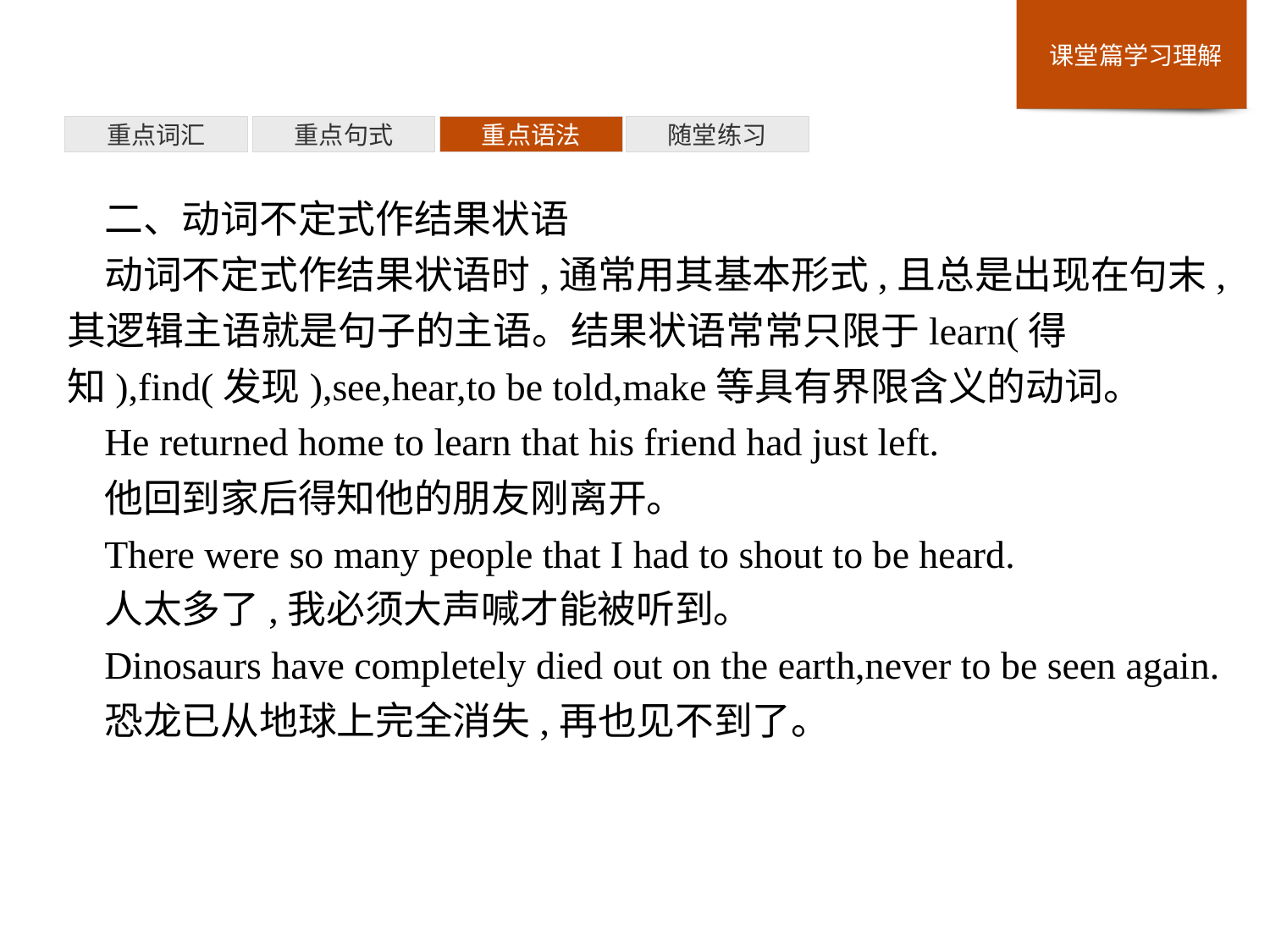

重点词汇
重点句式
重点语法
随堂练习
二、动词不定式作结果状语
动词不定式作结果状语时,通常用其基本形式,且总是出现在句末,其逻辑主语就是句子的主语。结果状语常常只限于learn(得知),find(发现),see,hear,to be told,make等具有界限含义的动词。
He returned home to learn that his friend had just left.
他回到家后得知他的朋友刚离开。
There were so many people that I had to shout to be heard.
人太多了,我必须大声喊才能被听到。
Dinosaurs have completely died out on the earth,never to be seen again.
恐龙已从地球上完全消失,再也见不到了。